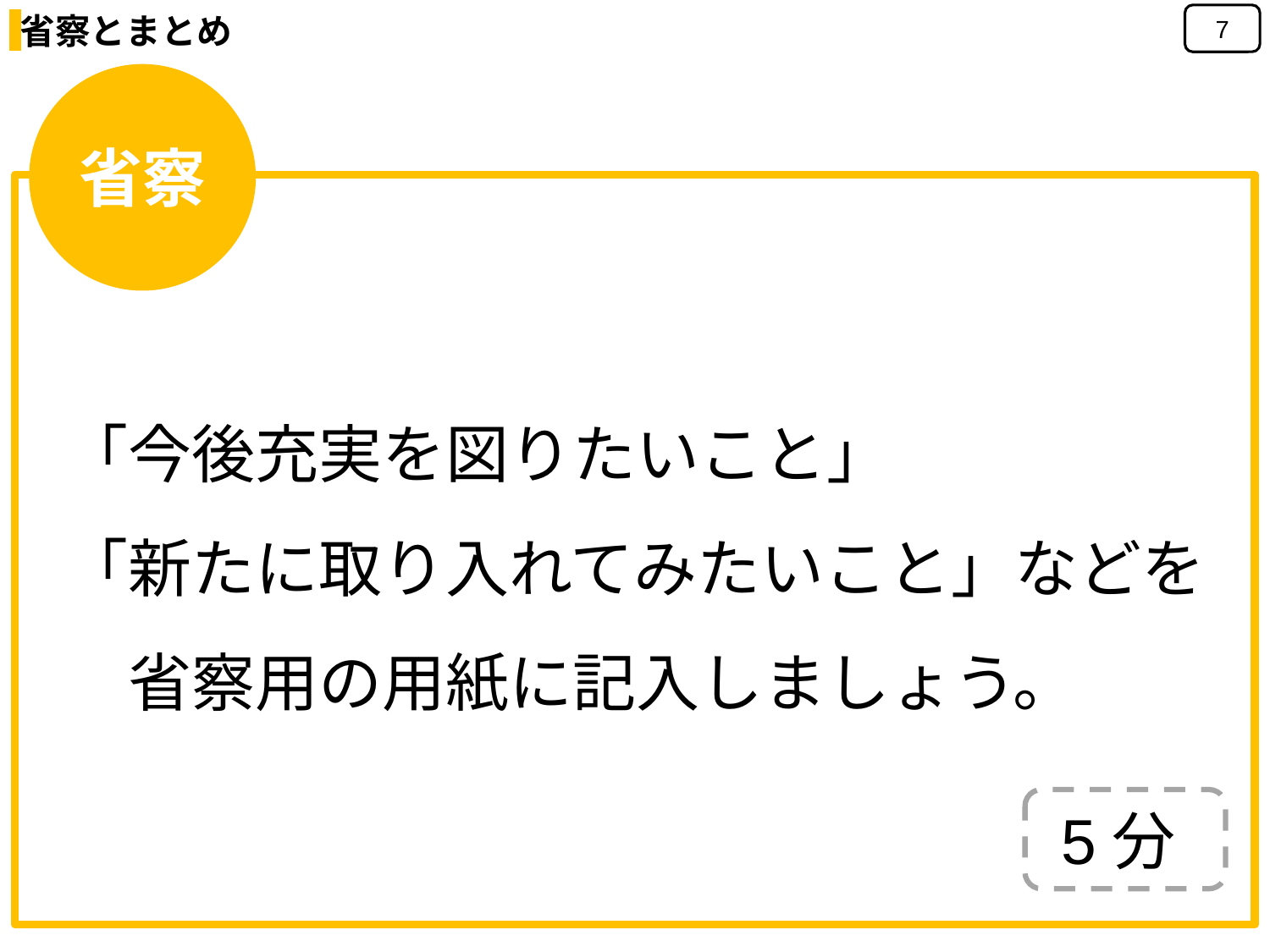

省察とまとめ
7

省察

「今後充実を図りたいこと」
「新たに取り入れてみたいこと」などを
　省察用の用紙に記入しましょう。
5分